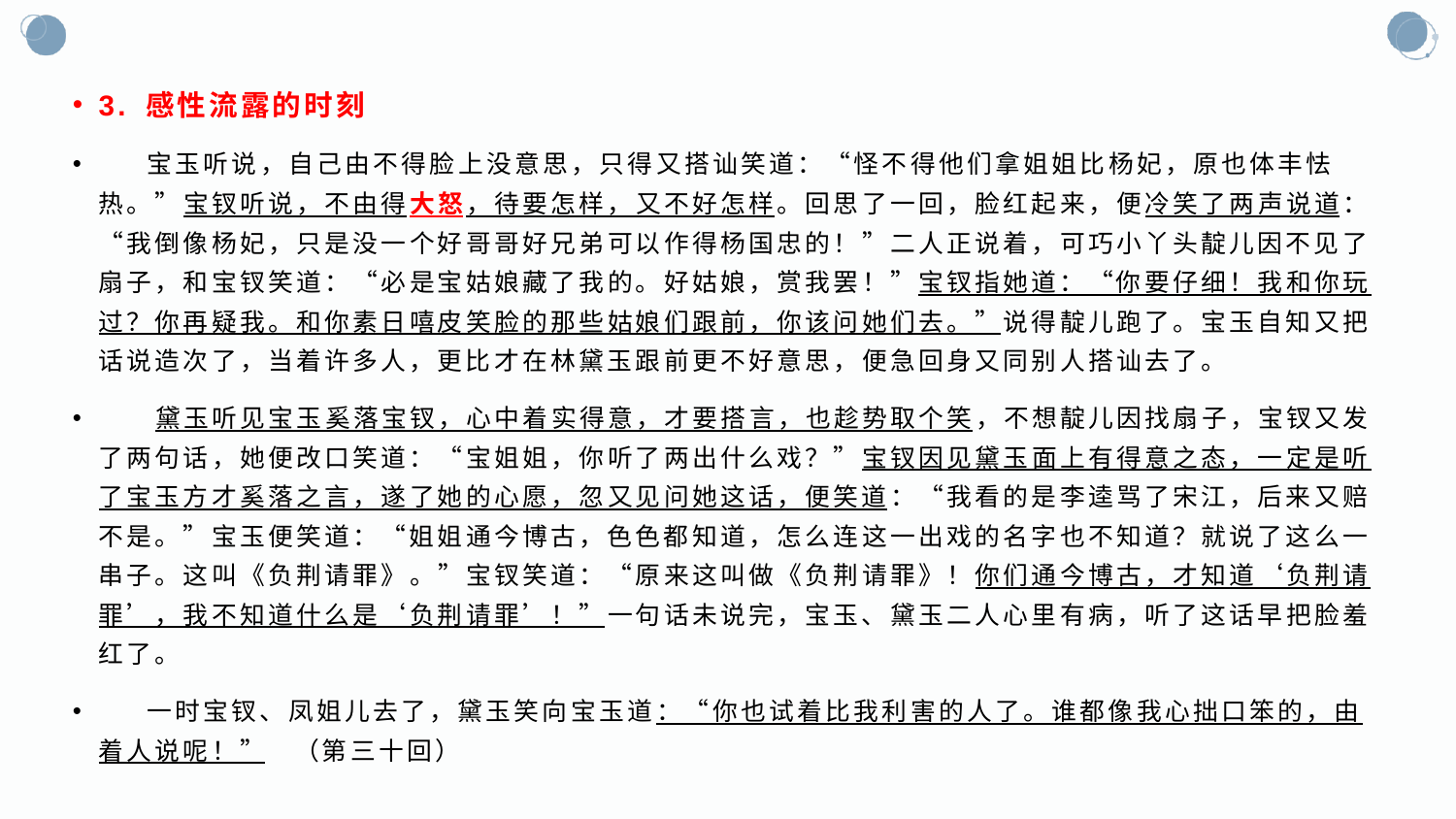

3. 感性流露的时刻
     宝玉听说，自己由不得脸上没意思，只得又搭讪笑道：“怪不得他们拿姐姐比杨妃，原也体丰怯热。”宝钗听说，不由得大怒，待要怎样，又不好怎样。回思了一回，脸红起来，便冷笑了两声说道：“我倒像杨妃，只是没一个好哥哥好兄弟可以作得杨国忠的！”二人正说着，可巧小丫头靛儿因不见了扇子，和宝钗笑道：“必是宝姑娘藏了我的。好姑娘，赏我罢！”宝钗指她道：“你要仔细！我和你玩过？你再疑我。和你素日嘻皮笑脸的那些姑娘们跟前，你该问她们去。”说得靛儿跑了。宝玉自知又把话说造次了，当着许多人，更比才在林黛玉跟前更不好意思，便急回身又同别人搭讪去了。
      黛玉听见宝玉奚落宝钗，心中着实得意，才要搭言，也趁势取个笑，不想靛儿因找扇子，宝钗又发了两句话，她便改口笑道：“宝姐姐，你听了两出什么戏？”宝钗因见黛玉面上有得意之态，一定是听了宝玉方才奚落之言，遂了她的心愿，忽又见问她这话，便笑道：“我看的是李逵骂了宋江，后来又赔不是。”宝玉便笑道：“姐姐通今博古，色色都知道，怎么连这一出戏的名字也不知道？就说了这么一串子。这叫《负荆请罪》。”宝钗笑道：“原来这叫做《负荆请罪》！你们通今博古，才知道‘负荆请罪’，我不知道什么是‘负荆请罪’！”一句话未说完，宝玉、黛玉二人心里有病，听了这话早把脸羞红了。
     一时宝钗、凤姐儿去了，黛玉笑向宝玉道：“你也试着比我利害的人了。谁都像我心拙口笨的，由着人说呢！”   （第三十回）